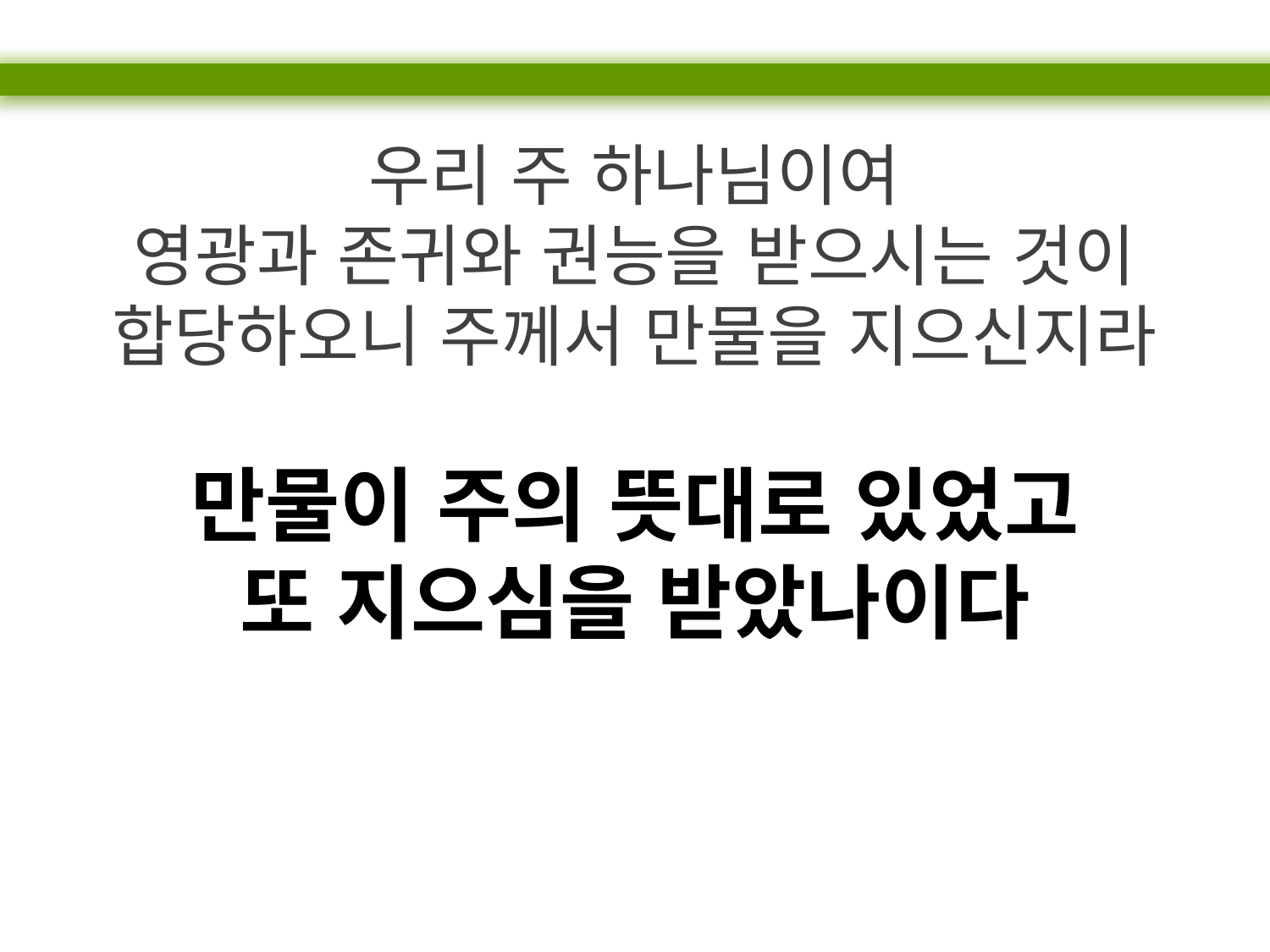

우리 주 하나님이여
영광과 존귀와 권능을 받으시는 것이
합당하오니 주께서 만물을 지으신지라
만물이 주의 뜻대로 있었고
또 지으심을 받았나이다